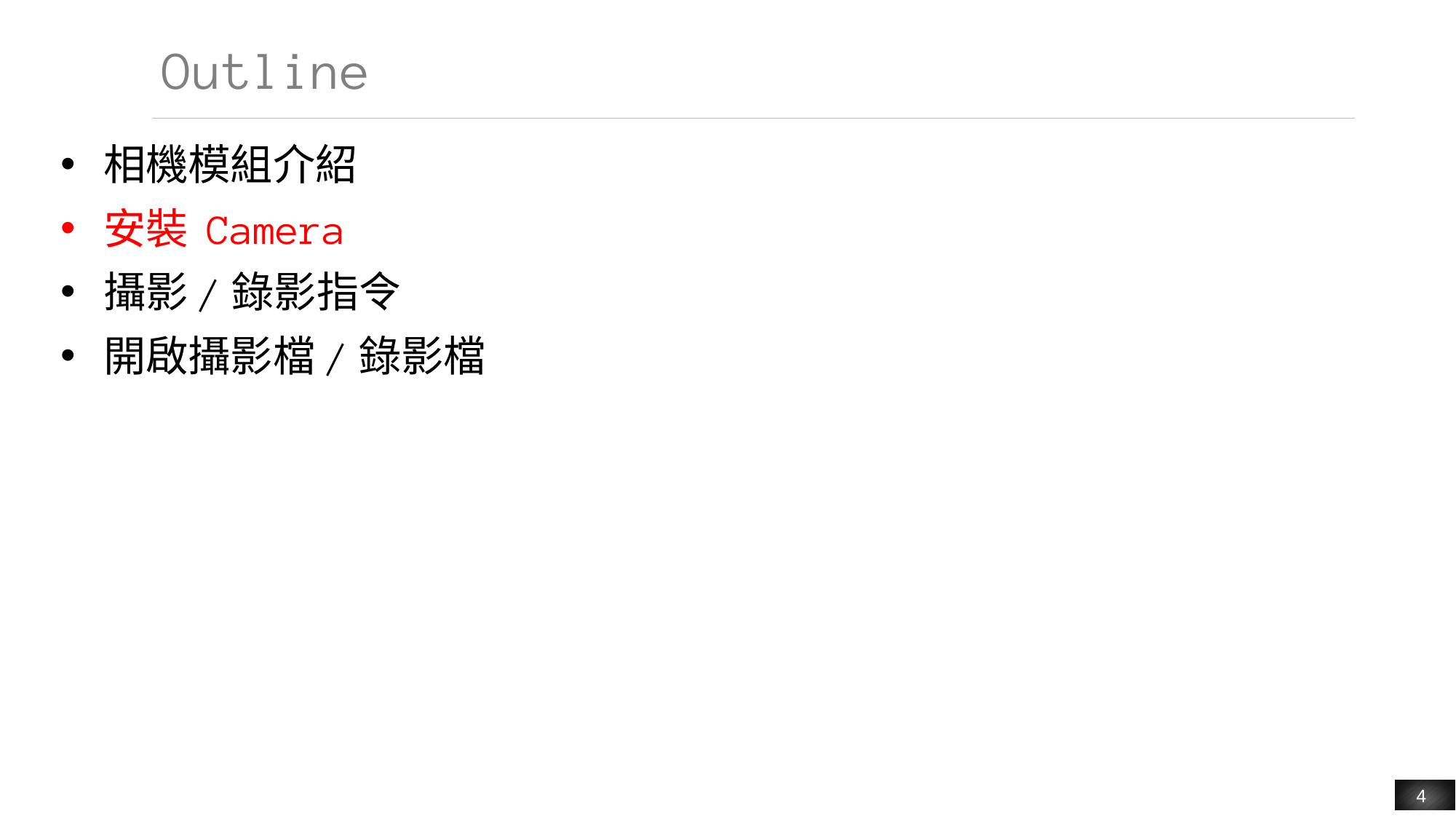

# Outline
相機模組介紹
安裝 Camera
攝影/錄影指令
開啟攝影檔/錄影檔